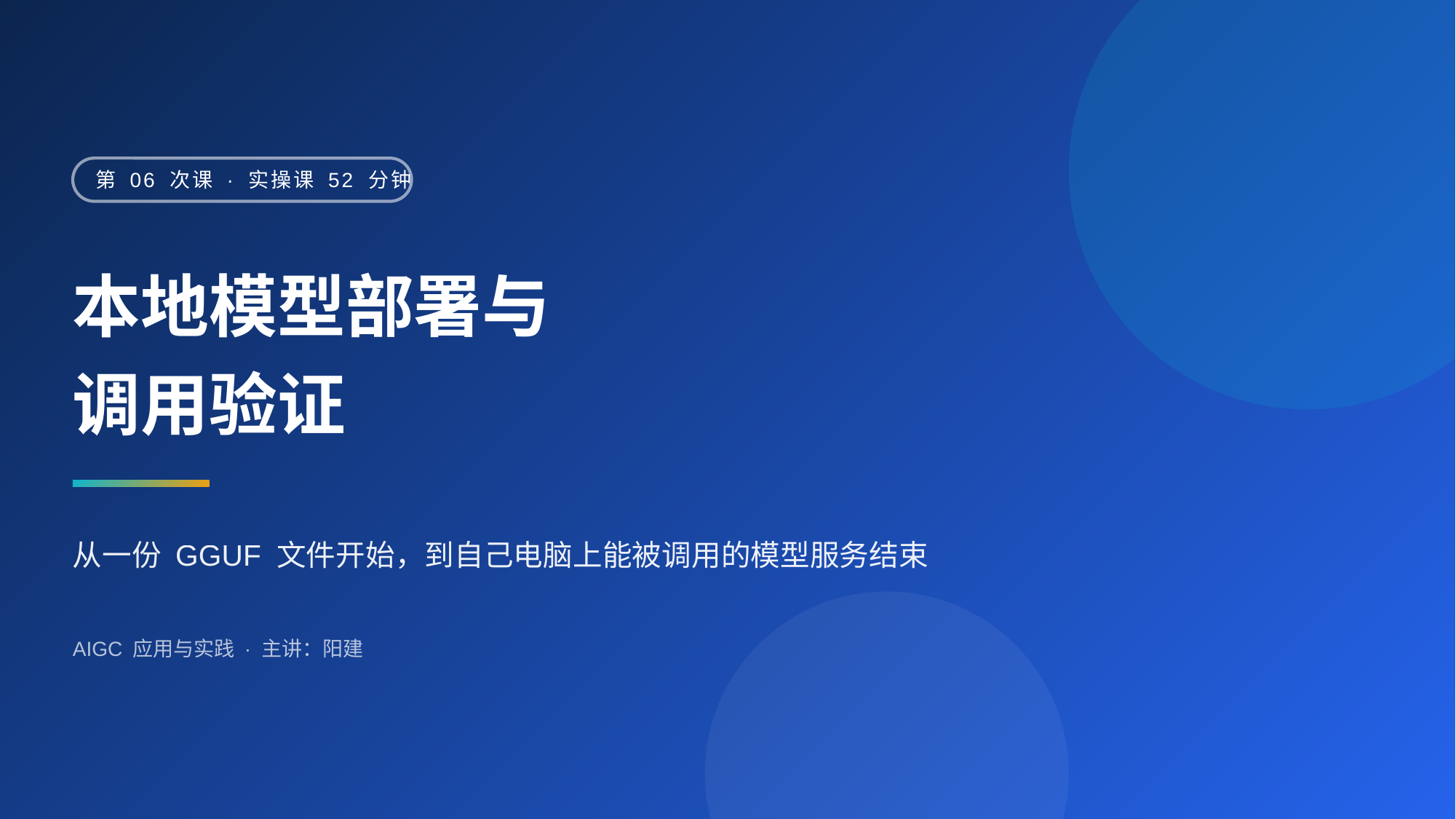

第 06 次课 · 实操课 52 分钟
本地模型部署与
调用验证

从一份 GGUF 文件开始，到自己电脑上能被调用的模型服务结束

AIGC 应用与实践 · 主讲：阳建